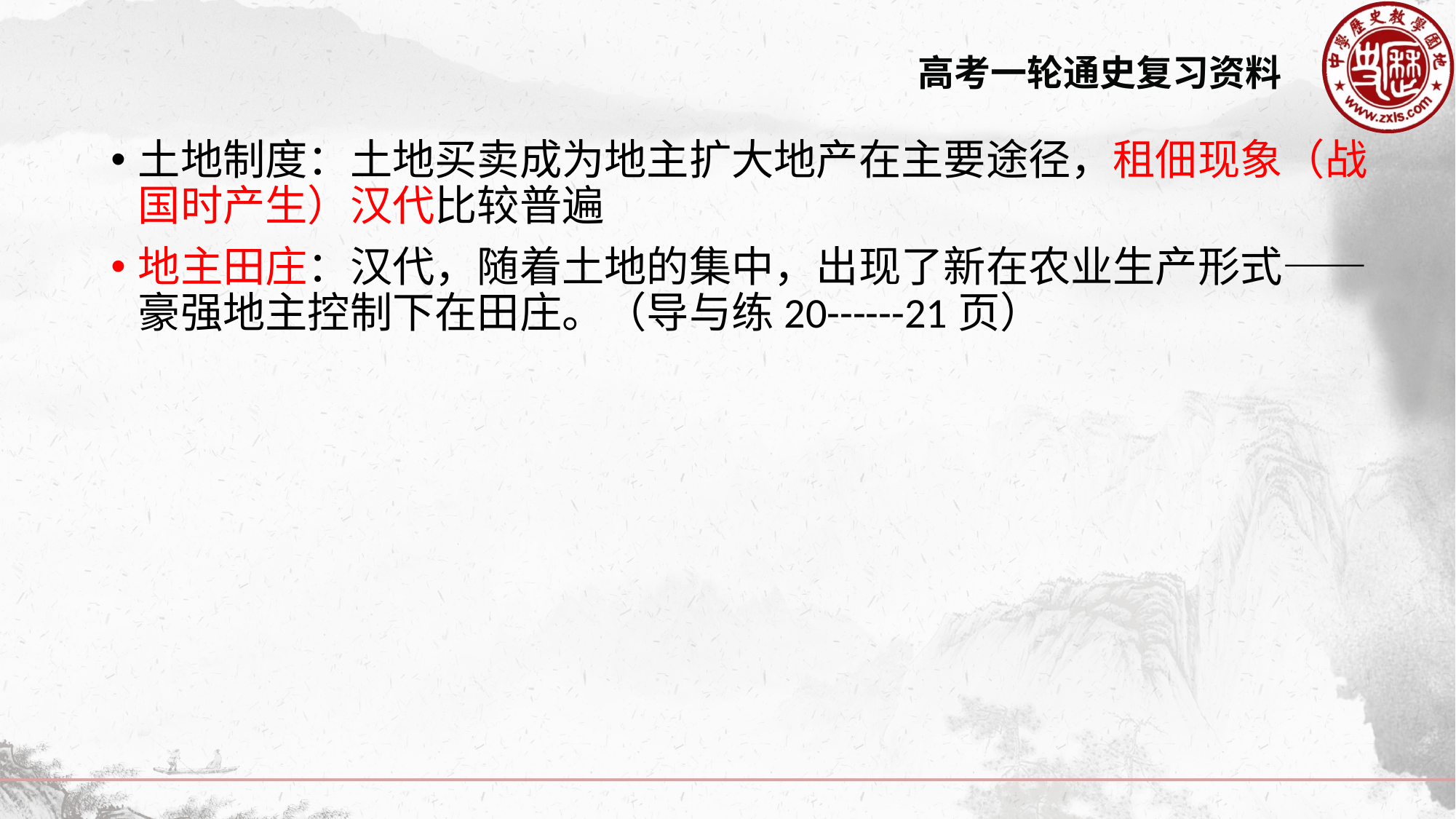

土地制度：土地买卖成为地主扩大地产在主要途径，租佃现象（战国时产生）汉代比较普遍
地主田庄：汉代，随着土地的集中，出现了新在农业生产形式——豪强地主控制下在田庄。（导与练20------21页）